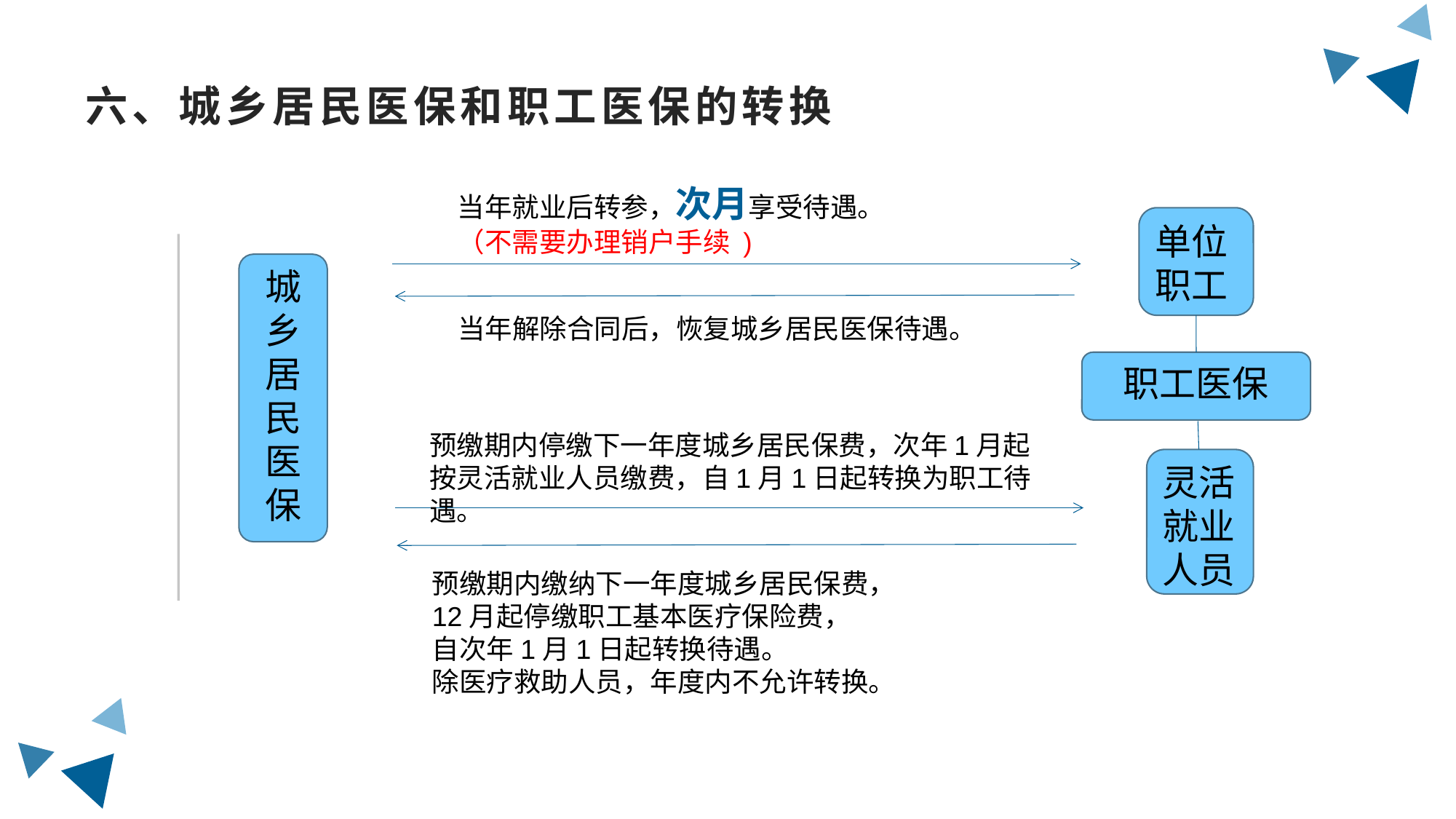

六、城乡居民医保和职工医保的转换
当年就业后转参，次月享受待遇。
（不需要办理销户手续 )
单位职工
城乡居民医保
当年解除合同后，恢复城乡居民医保待遇。
职工医保
预缴期内停缴下一年度城乡居民保费，次年1月起按灵活就业人员缴费，自1月1日起转换为职工待遇。
灵活就业人员
预缴期内缴纳下一年度城乡居民保费，
12月起停缴职工基本医疗保险费，
自次年1月1日起转换待遇。
除医疗救助人员，年度内不允许转换。